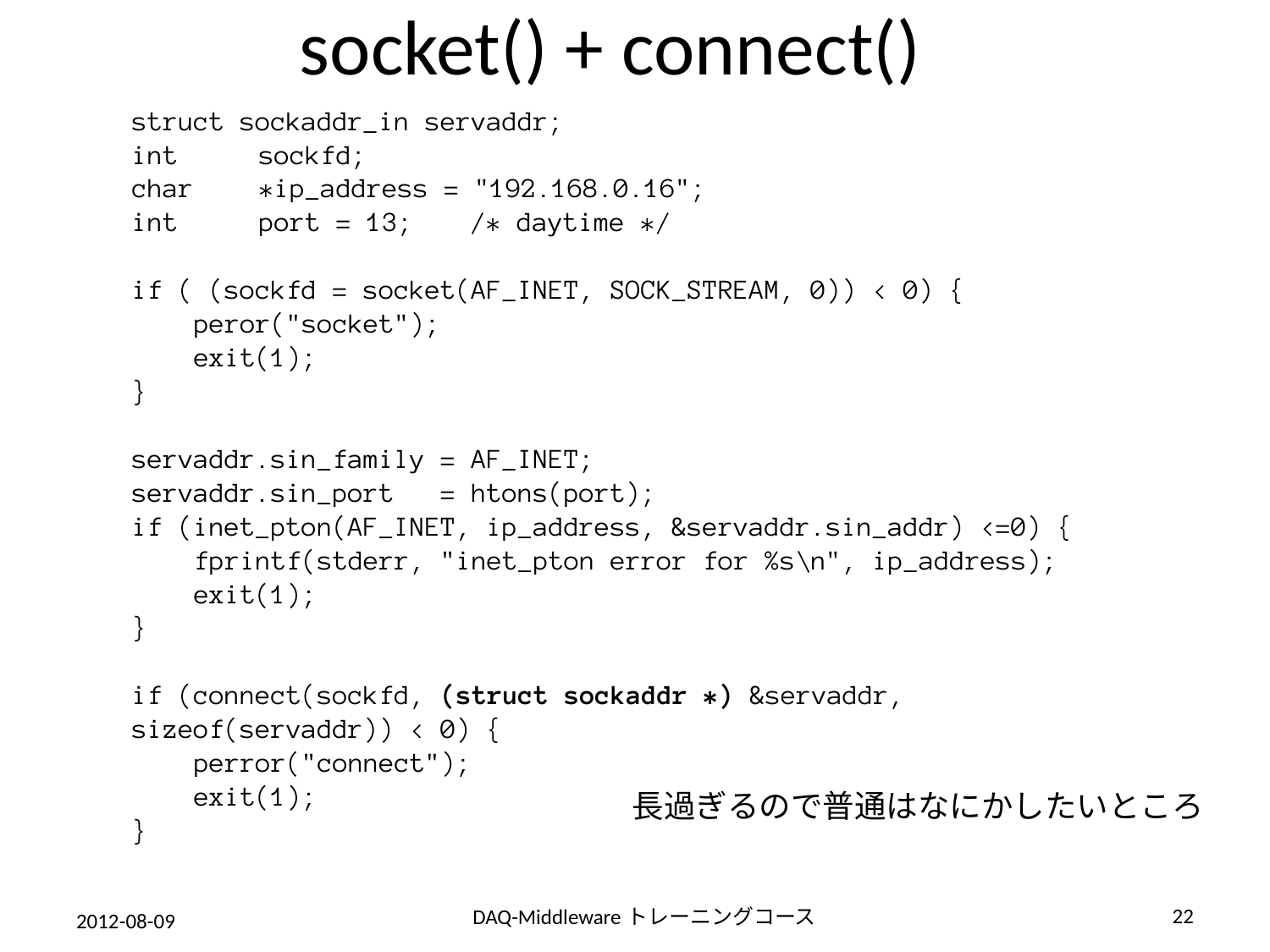

# socket() + connect()
struct sockaddr_in servaddr;
int	sockfd;
char	*ip_address = "192.168.0.16";
int	port = 13; 　/* daytime */

if ( (sockfd = socket(AF_INET, SOCK_STREAM, 0)) < 0) {
    peror("socket");
    exit(1);
}

servaddr.sin_family = AF_INET;
servaddr.sin_port   = htons(port);
if (inet_pton(AF_INET, ip_address, &servaddr.sin_addr) <=0) {
    fprintf(stderr, "inet_pton error for %s\n", ip_address);
    exit(1);
}

if (connect(sockfd, (struct sockaddr *) &servaddr,    	sizeof(servaddr)) < 0) {
    perror("connect");
    exit(1);
}
長過ぎるので普通はなにかしたいところ
22
DAQ-Middlewareトレーニングコース
2012-08-09